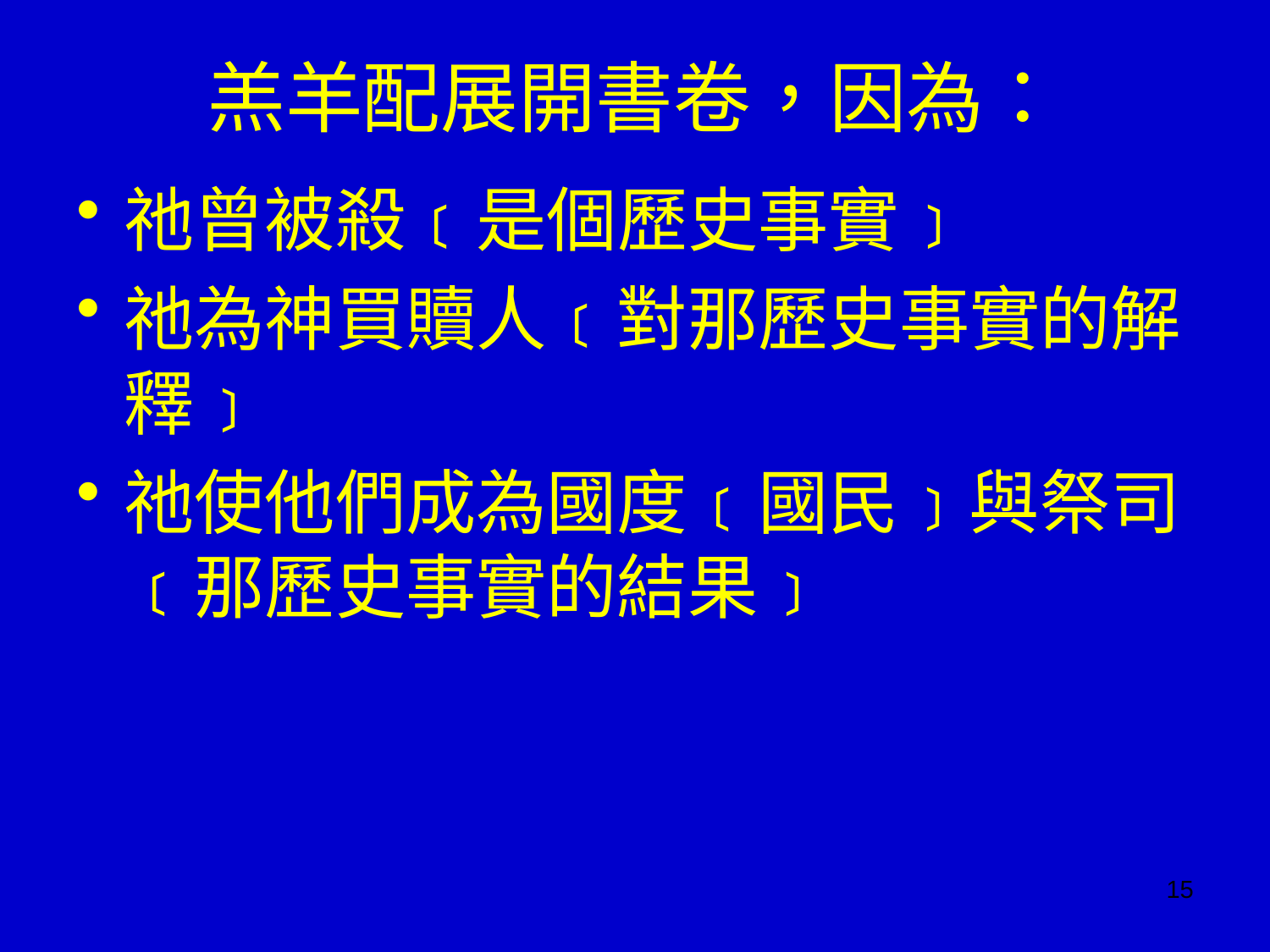

# 羔羊配展開書卷，因為：
祂曾被殺﹝是個歷史事實﹞
祂為神買贖人﹝對那歷史事實的解釋﹞
祂使他們成為國度﹝國民﹞與祭司﹝那歷史事實的結果﹞
15